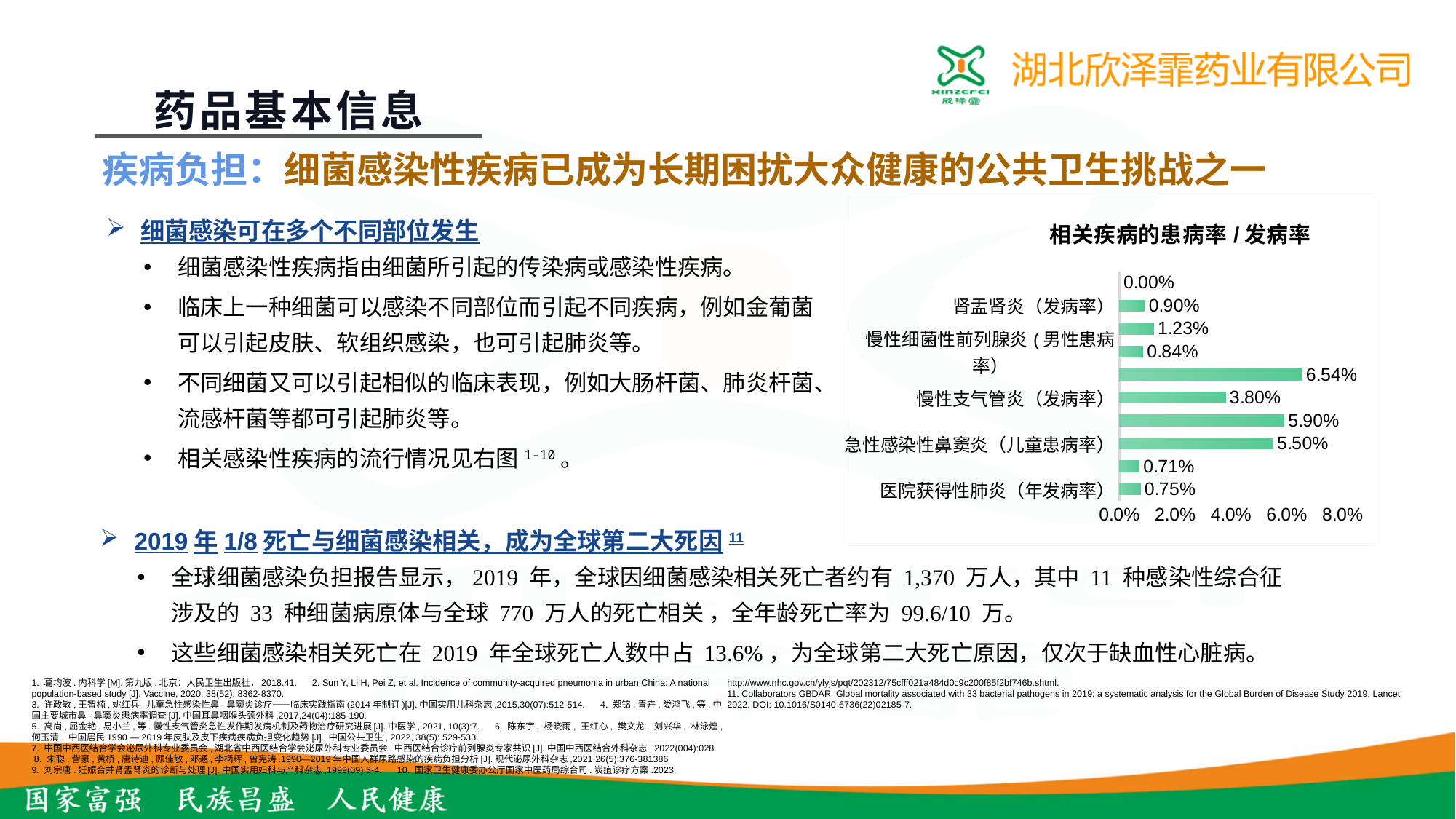

药品基本信息
疾病负担：细菌感染性疾病已成为长期困扰大众健康的公共卫生挑战之一

### Chart: 相关疾病的患病率/发病率

| Category | 基础值 |
|---|---|
| 医院获得性肺炎（年发病率） | 0.0075 |
| 社区获得性肺炎（年发病率） | 0.00713 |
| 急性感染性鼻窦炎（儿童患病率） | 0.055 |
| 急性鼻窦炎（成人患病率） | 0.059 |
| 慢性支气管炎（发病率） | 0.038 |
| 细菌性皮肤病（年发病率） | 0.0654154 |
| 慢性细菌性前列腺炎(男性患病率） | 0.0084 |
| 尿路感染（年发病率） | 0.0122831 |
| 肾盂肾炎（发病率） | 0.009 |
| 炭疽（年发病率） | 5e-07 |
细菌感染可在多个不同部位发生
细菌感染性疾病指由细菌所引起的传染病或感染性疾病。
临床上一种细菌可以感染不同部位而引起不同疾病，例如金葡菌可以引起皮肤、软组织感染，也可引起肺炎等。
不同细菌又可以引起相似的临床表现，例如大肠杆菌、肺炎杆菌、流感杆菌等都可引起肺炎等。
相关感染性疾病的流行情况见右图1-10。
2019年1/8死亡与细菌感染相关，成为全球第二大死因11
全球细菌感染负担报告显示，2019 年，全球因细菌感染相关死亡者约有 1,370 万人，其中 11 种感染性综合征涉及的 33 种细菌病原体与全球 770 万人的死亡相关 ，全年龄死亡率为 99.6/10 万。
这些细菌感染相关死亡在 2019 年全球死亡人数中占 13.6%，为全球第二大死亡原因，仅次于缺血性心脏病。
1. 葛均波.内科学[M].第九版.北京：人民卫生出版社，2018.41.      2. Sun Y, Li H, Pei Z, et al. Incidence of community‑acquired pneumonia in urban China: A national population‑based study [J]. Vaccine, 2020, 38(52): 8362‑8370.
3. 许政敏,王智楠,姚红兵.儿童急性感染性鼻-鼻窦炎诊疗——临床实践指南(2014年制订)[J].中国实用儿科杂志,2015,30(07):512-514.      4. 郑铭,青卉,娄鸿飞,等.中国主要城市鼻-鼻窦炎患病率调查[J].中国耳鼻咽喉头颈外科,2017,24(04):185-190.
5. 高尚,屈金艳,易小兰,等.慢性支气管炎急性发作期发病机制及药物治疗研究进展[J].中医学, 2021, 10(3):7.      6. 陈东宇, 杨晓雨, 王红心, 樊文龙, 刘兴华, 林泳煌, 何玉清. 中国居民1990 — 2019年皮肤及皮下疾病疾病负担变化趋势[J]. 中国公共卫生, 2022, 38(5): 529-533.
7. 中国中西医结合学会泌尿外科专业委员会,湖北省中西医结合学会泌尿外科专业委员会.中西医结合诊疗前列腺炎专家共识[J].中国中西医结合外科杂志, 2022(004):028.      8. 朱聪,訾豪,黄桥,唐诗迪,顾佳敏,邓通,李柄辉,曾宪涛.1990—2019年中国人群尿路感染的疾病负担分析[J].现代泌尿外科杂志,2021,26(5):376-381386
9. 刘宗唐.妊娠合并肾盂肾炎的诊断与处理[J].中国实用妇科与产科杂志,1999(09):3-4.      10. 国家卫生健康委办公厅国家中医药局综合司.炭疽诊疗方案.2023. http://www.nhc.gov.cn/ylyjs/pqt/202312/75cfff021a484d0c9c200f85f2bf746b.shtml.
11. Collaborators GBDAR. Global mortality associated with 33 bacterial pathogens in 2019: a systematic analysis for the Global Burden of Disease Study 2019. Lancet 2022. DOI: 10.1016/S0140-6736(22)02185-7.